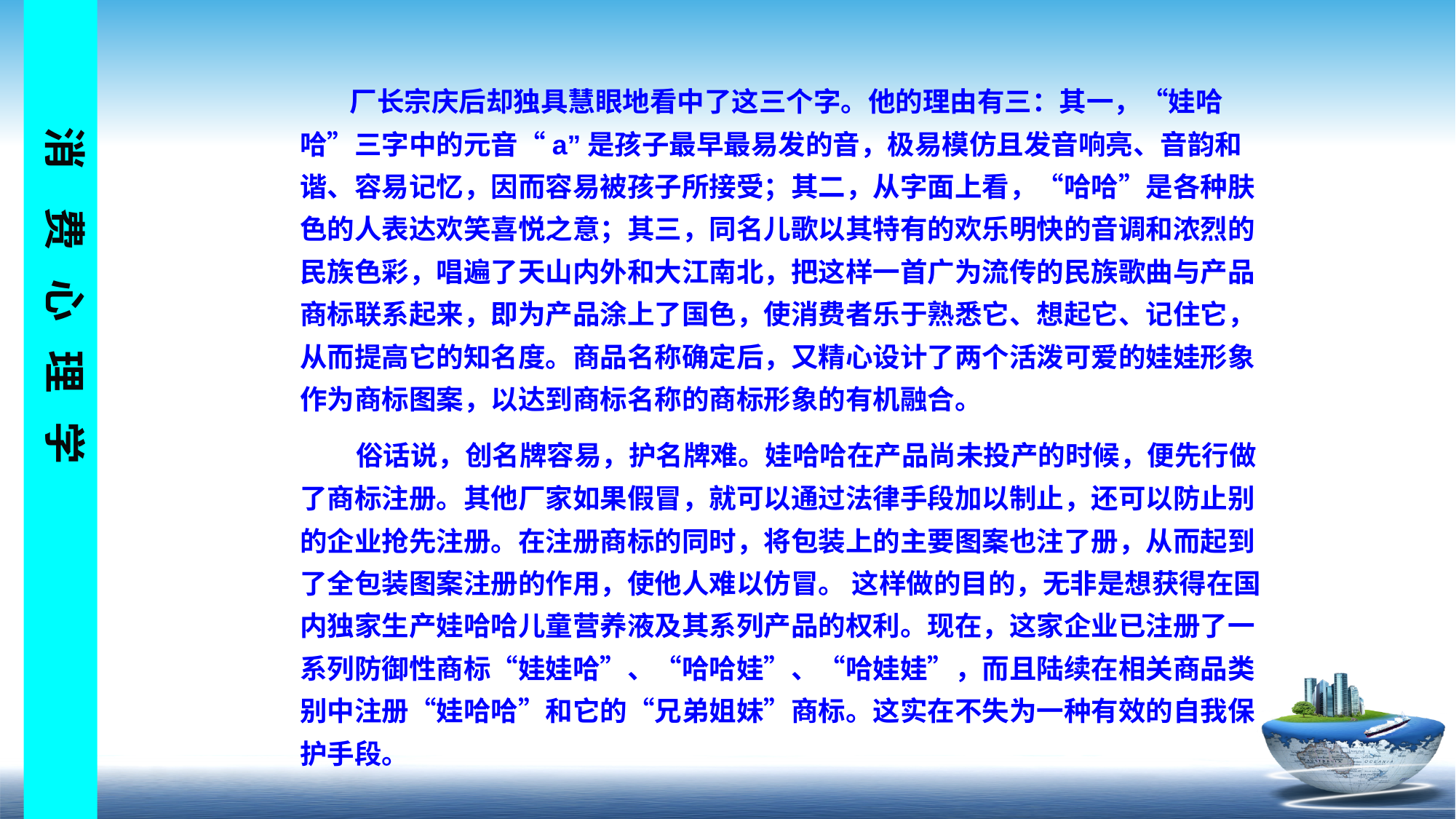

厂长宗庆后却独具慧眼地看中了这三个字。他的理由有三：其一，“娃哈哈”三字中的元音“a”是孩子最早最易发的音，极易模仿且发音响亮、音韵和谐、容易记忆，因而容易被孩子所接受；其二，从字面上看，“哈哈”是各种肤色的人表达欢笑喜悦之意；其三，同名儿歌以其特有的欢乐明快的音调和浓烈的民族色彩，唱遍了天山内外和大江南北，把这样一首广为流传的民族歌曲与产品商标联系起来，即为产品涂上了国色，使消费者乐于熟悉它、想起它、记住它，从而提高它的知名度。商品名称确定后，又精心设计了两个活泼可爱的娃娃形象作为商标图案，以达到商标名称的商标形象的有机融合。
        俗话说，创名牌容易，护名牌难。娃哈哈在产品尚未投产的时候，便先行做了商标注册。其他厂家如果假冒，就可以通过法律手段加以制止，还可以防止别的企业抢先注册。在注册商标的同时，将包装上的主要图案也注了册，从而起到了全包装图案注册的作用，使他人难以仿冒。 这样做的目的，无非是想获得在国内独家生产娃哈哈儿童营养液及其系列产品的权利。现在，这家企业已注册了一系列防御性商标“娃娃哈”、“哈哈娃”、“哈娃娃”，而且陆续在相关商品类别中注册“娃哈哈”和它的“兄弟姐妹”商标。这实在不失为一种有效的自我保护手段。